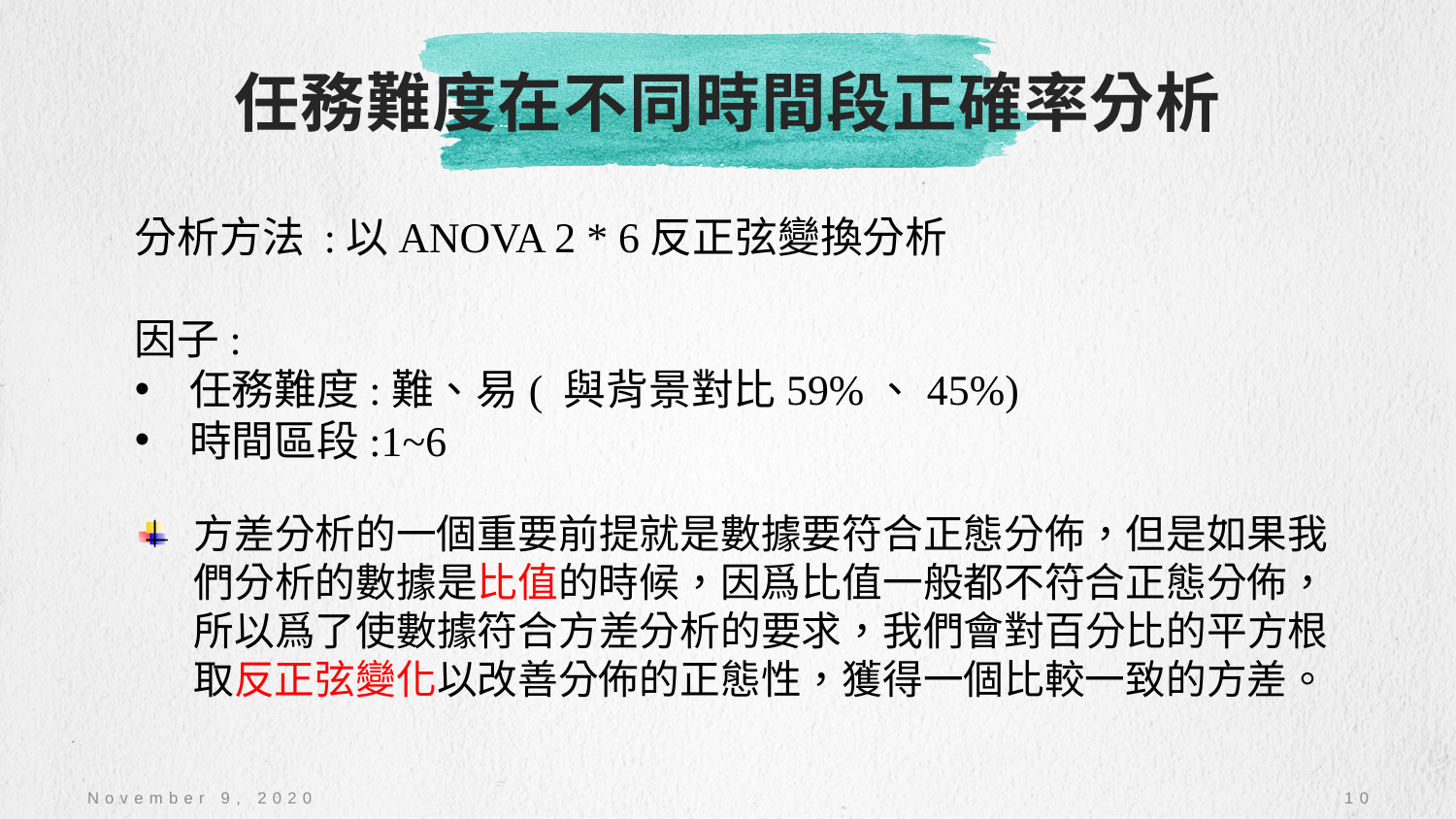

# 任務難度在不同時間段正確率分析
分析方法 :以ANOVA 2 * 6反正弦變換分析

因子:
任務難度:難、易( 與背景對比59%、45%)
時間區段:1~6

方差分析的一個重要前提就是數據要符合正態分佈，但是如果我們分析的數據是比值的時候，因爲比值一般都不符合正態分佈，所以爲了使數據符合方差分析的要求，我們會對百分比的平方根取反正弦變化以改善分佈的正態性，獲得一個比較一致的方差。
November 9, 2020
10